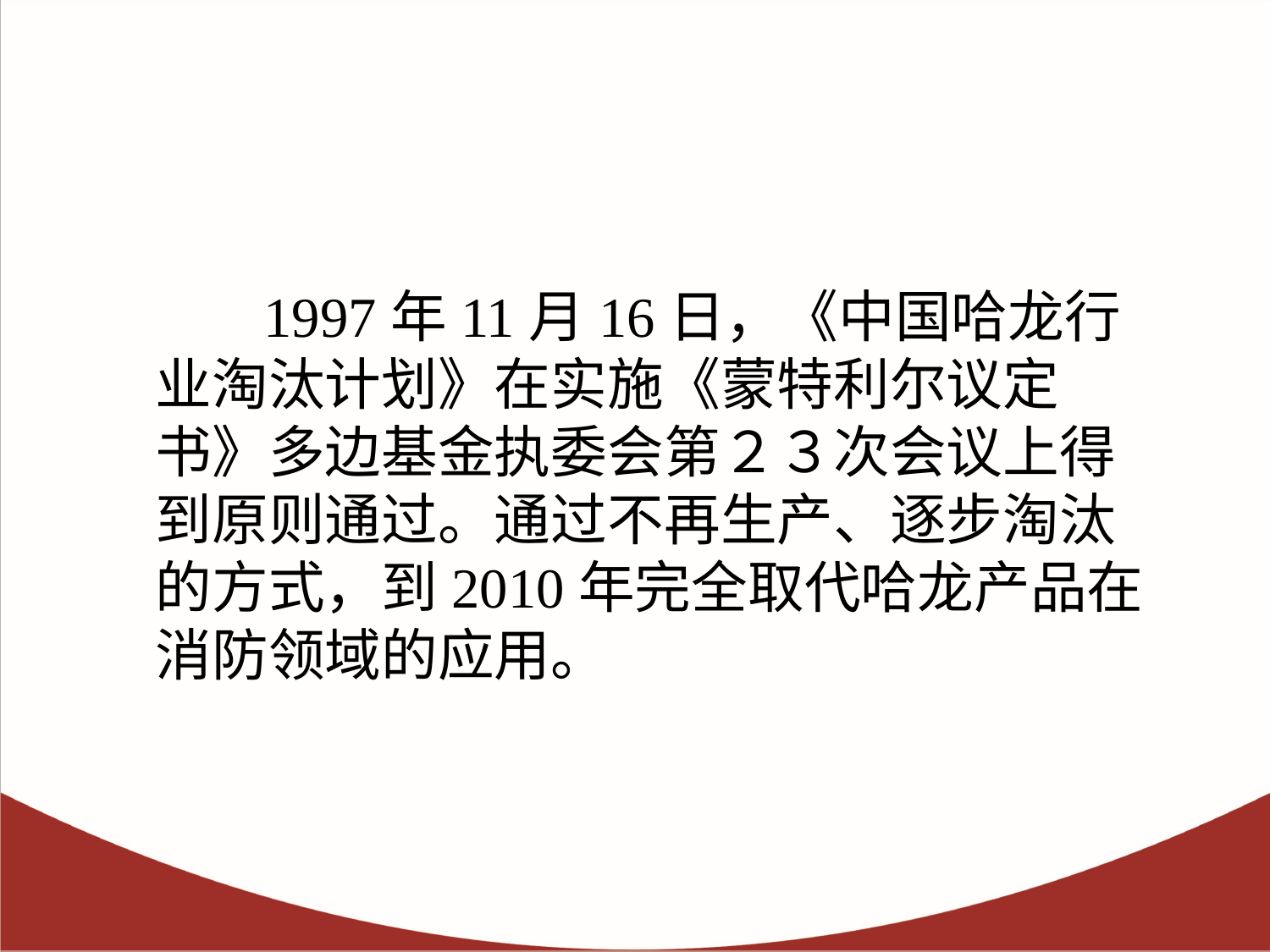

#
           1997年11月16日，《中国哈龙行业淘汰计划》在实施《蒙特利尔议定书》多边基金执委会第２３次会议上得到原则通过。通过不再生产、逐步淘汰的方式，到2010年完全取代哈龙产品在消防领域的应用。